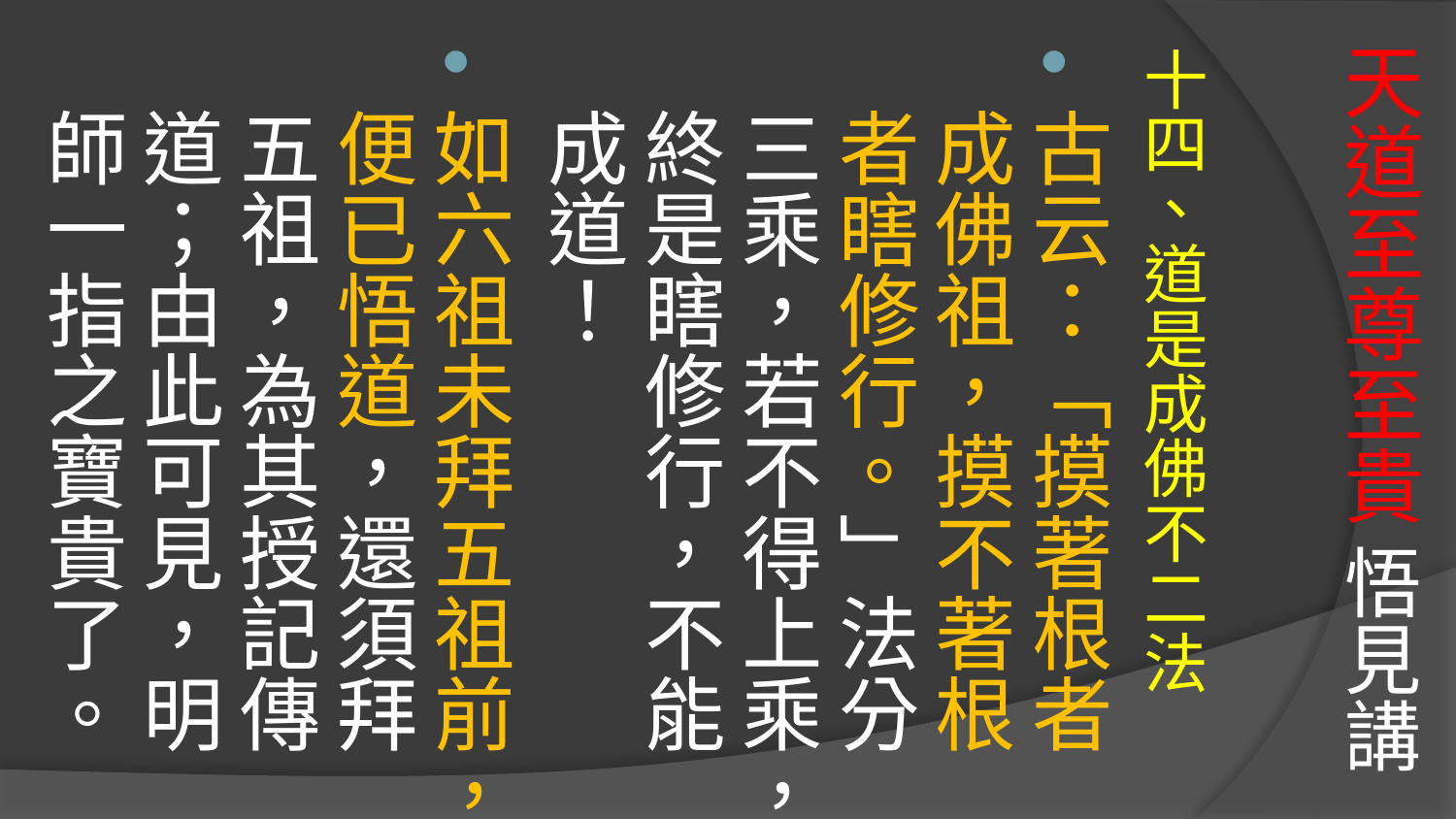

# 天道至尊至貴 悟見講
十四、道是成佛不二法
古云：「摸著根者成佛祖，摸不著根者瞎修行。」法分三乘，若不得上乘，終是瞎修行，不能成道！
如六祖未拜五祖前，便已悟道，還須拜五祖，為其授記傳道；由此可見，明師一指之寶貴了。